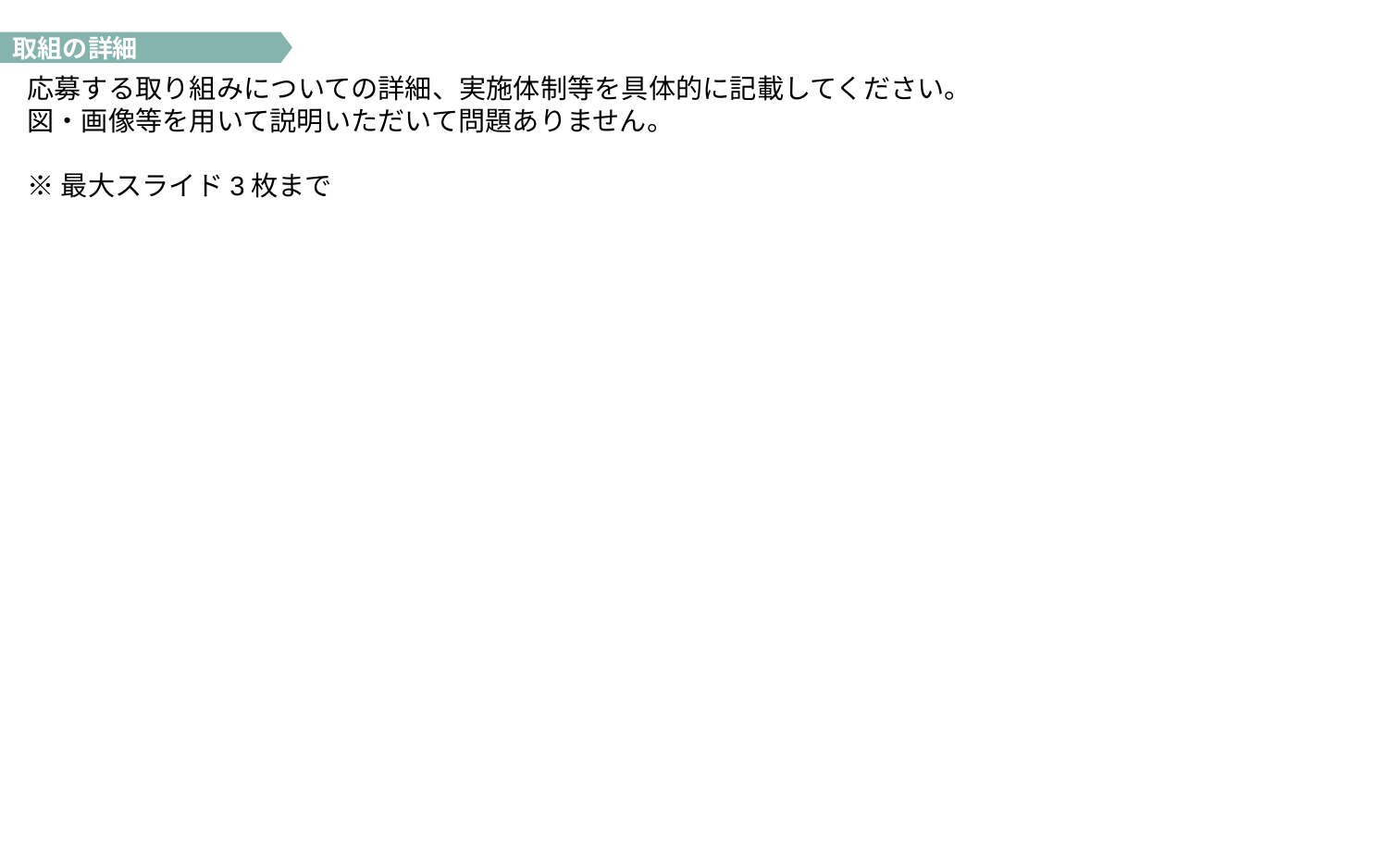

取組の詳細

応募する取り組みについての詳細、実施体制等を具体的に記載してください。
図・画像等を用いて説明いただいて問題ありません。

※最大スライド3枚まで